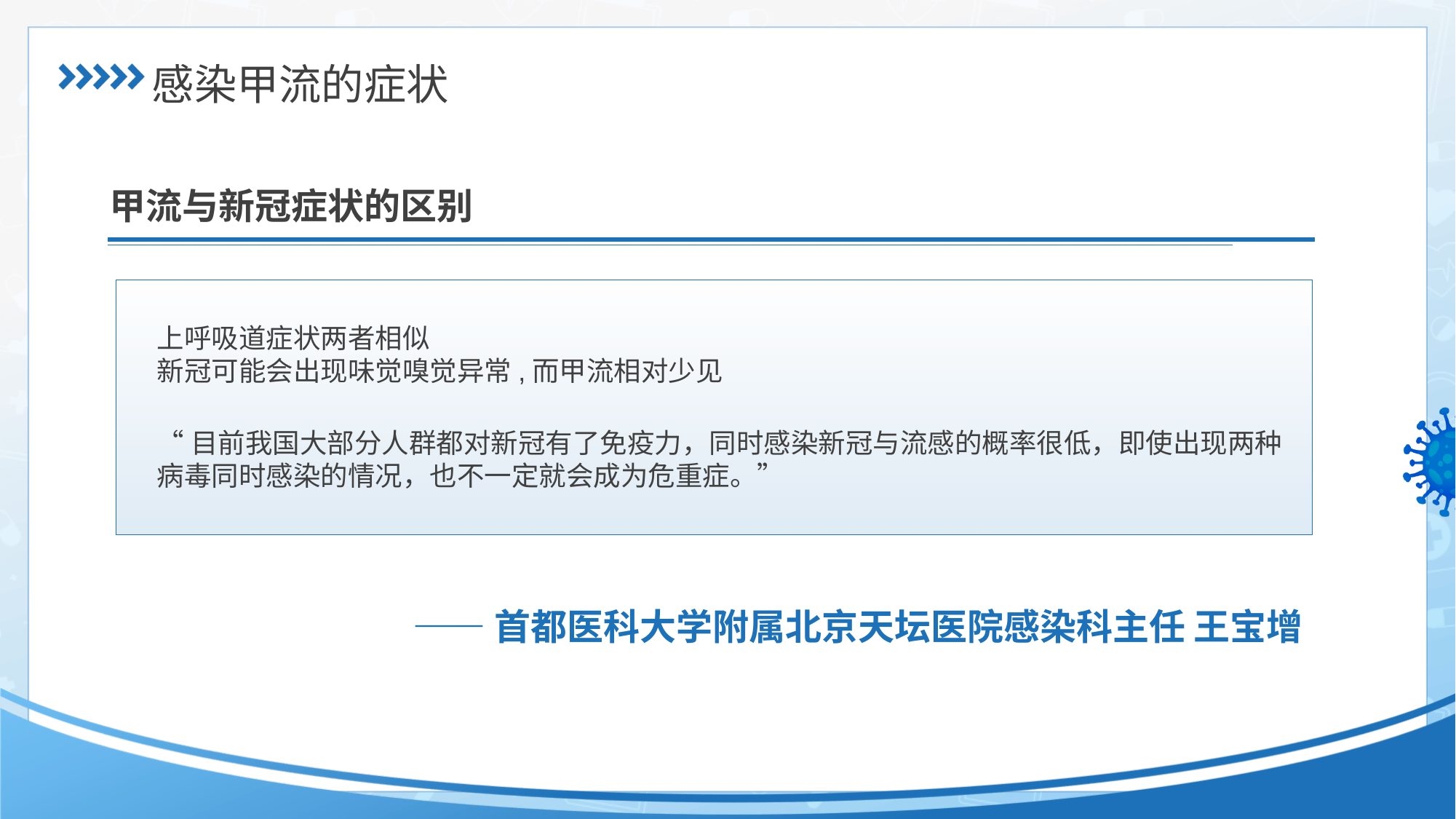

甲流与新冠症状的区别

上呼吸道症状两者相似
新冠可能会出现味觉嗅觉异常,而甲流相对少见
“目前我国大部分人群都对新冠有了免疫力，同时感染新冠与流感的概率很低，即使出现两种病毒同时感染的情况，也不一定就会成为危重症。”
——首都医科大学附属北京天坛医院感染科主任 王宝增